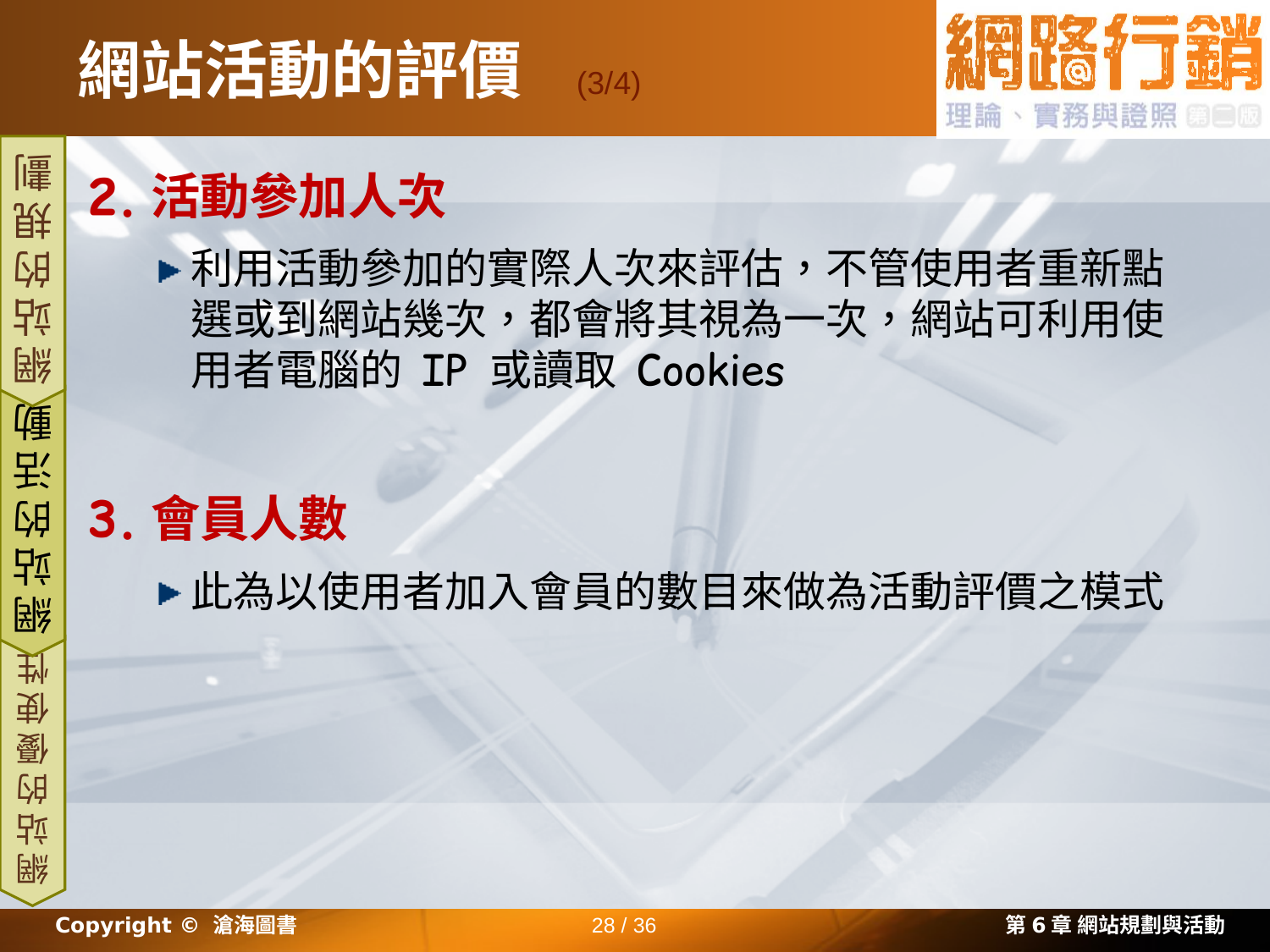

# 網站活動的評價
(3/4)
2.活動參加人次
利用活動參加的實際人次來評估，不管使用者重新點選或到網站幾次，都會將其視為一次，網站可利用使用者電腦的 IP 或讀取 Cookies

3.會員人數
此為以使用者加入會員的數目來做為活動評價之模式
網站的規劃
網站的活動
網站的優使性
Copyright © 滄海圖書
28 / 36
第6章 網站規劃與活動